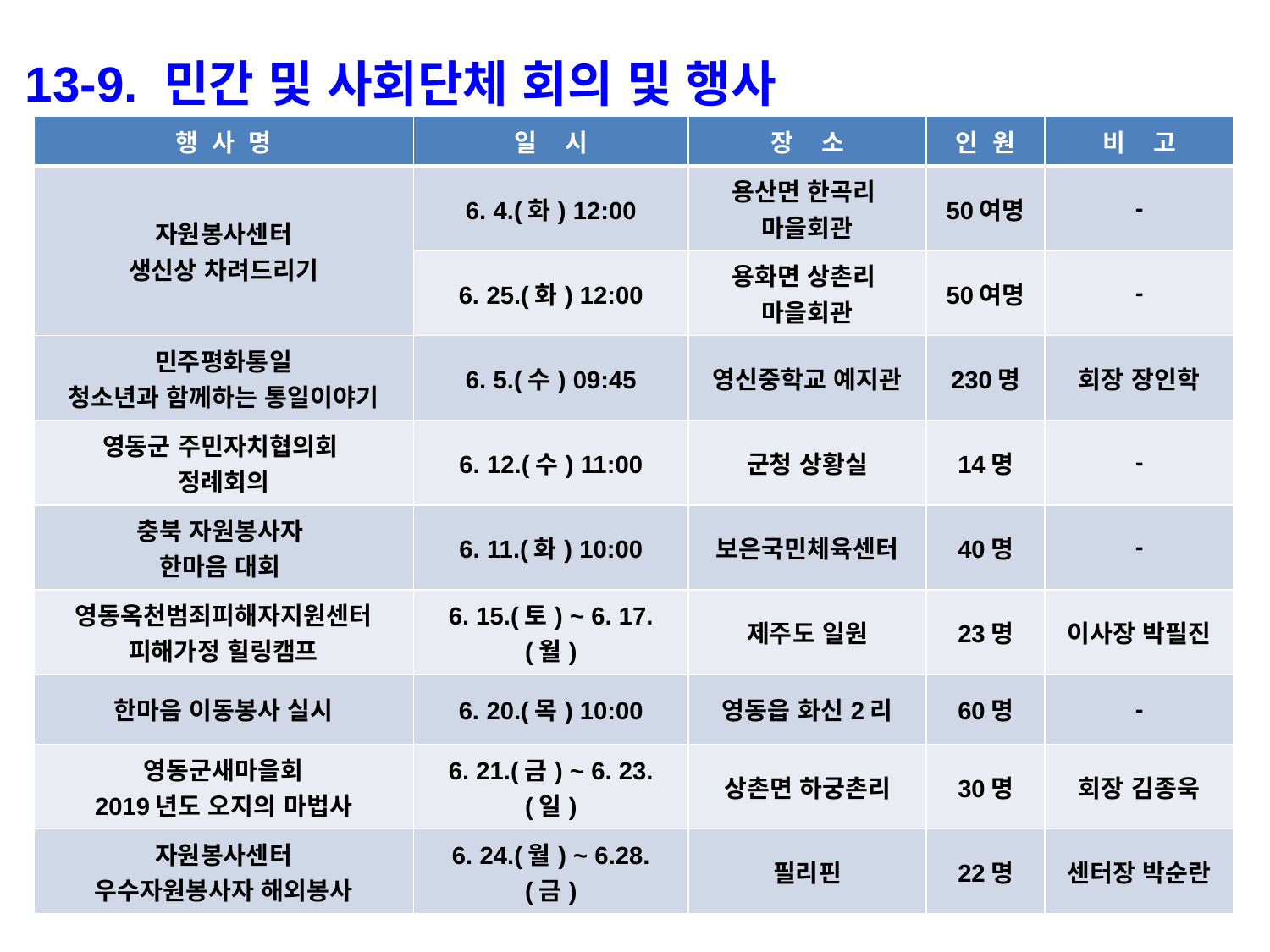

13-9. 민간 및 사회단체 회의 및 행사
| 행 사 명 | 일 시 | 장 소 | 인 원 | 비 고 |
| --- | --- | --- | --- | --- |
| 자원봉사센터 생신상 차려드리기 | 6. 4.(화) 12:00 | 용산면 한곡리 마을회관 | 50여명 | - |
|  | 6. 25.(화) 12:00 | 용화면 상촌리 마을회관 | 50여명 | - |
| 민주평화통일 청소년과 함께하는 통일이야기 | 6. 5.(수) 09:45 | 영신중학교 예지관 | 230명 | 회장 장인학 |
| 영동군 주민자치협의회 정례회의 | 6. 12.(수) 11:00 | 군청 상황실 | 14명 | - |
| 충북 자원봉사자 한마음 대회 | 6. 11.(화) 10:00 | 보은국민체육센터 | 40명 | - |
| 영동옥천범죄피해자지원센터 피해가정 힐링캠프 | 6. 15.(토) ~ 6. 17.(월) | 제주도 일원 | 23명 | 이사장 박필진 |
| 한마음 이동봉사 실시 | 6. 20.(목) 10:00 | 영동읍 화신2리 | 60명 | - |
| 영동군새마을회 2019년도 오지의 마법사 | 6. 21.(금) ~ 6. 23.(일) | 상촌면 하궁촌리 | 30명 | 회장 김종욱 |
| 자원봉사센터 우수자원봉사자 해외봉사 | 6. 24.(월) ~ 6.28.(금) | 필리핀 | 22명 | 센터장 박순란 |